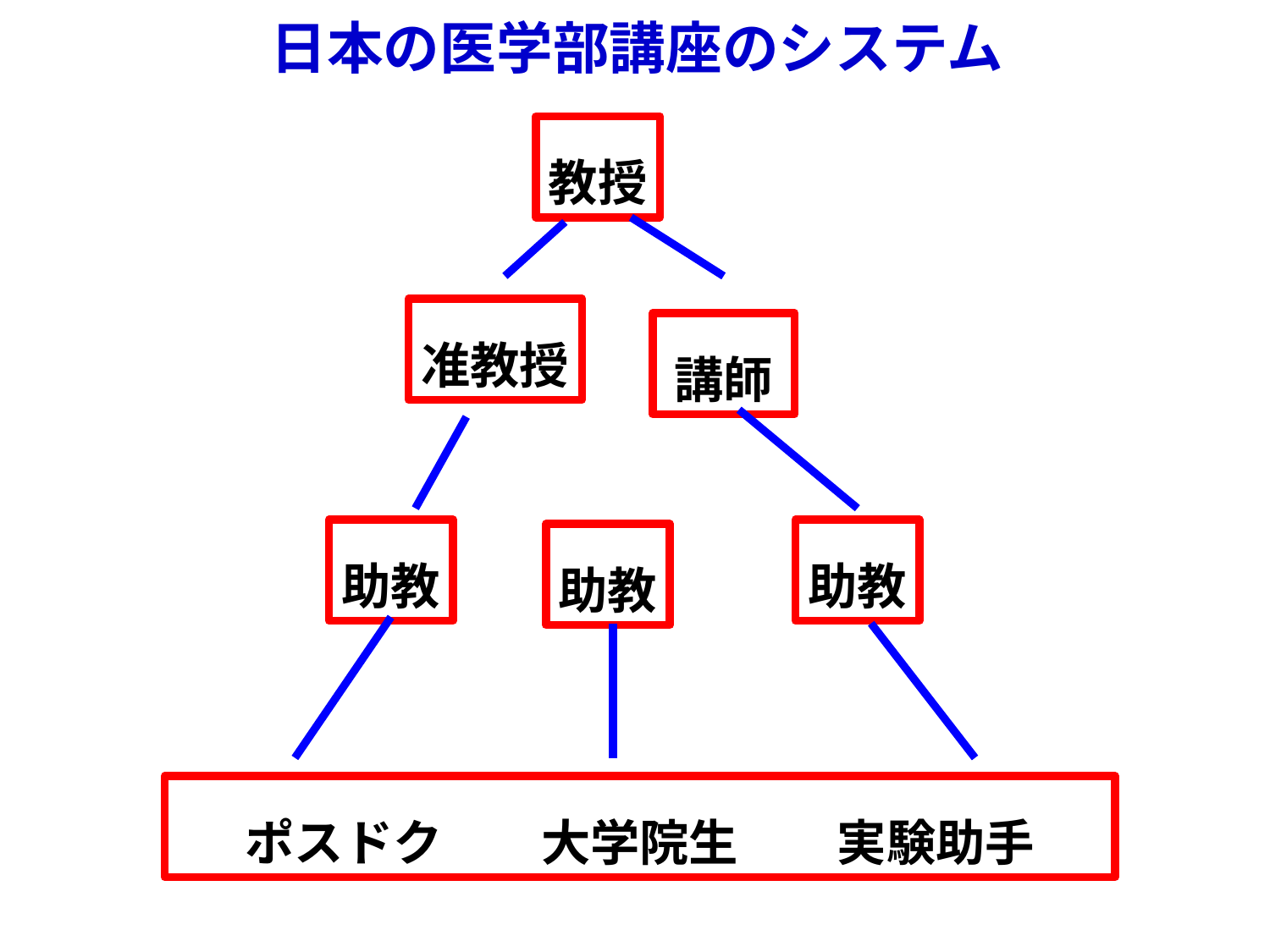

日本の医学部講座のシステム
教授
准教授
講師
助教
助教
助教
ポスドク　　大学院生　　実験助手